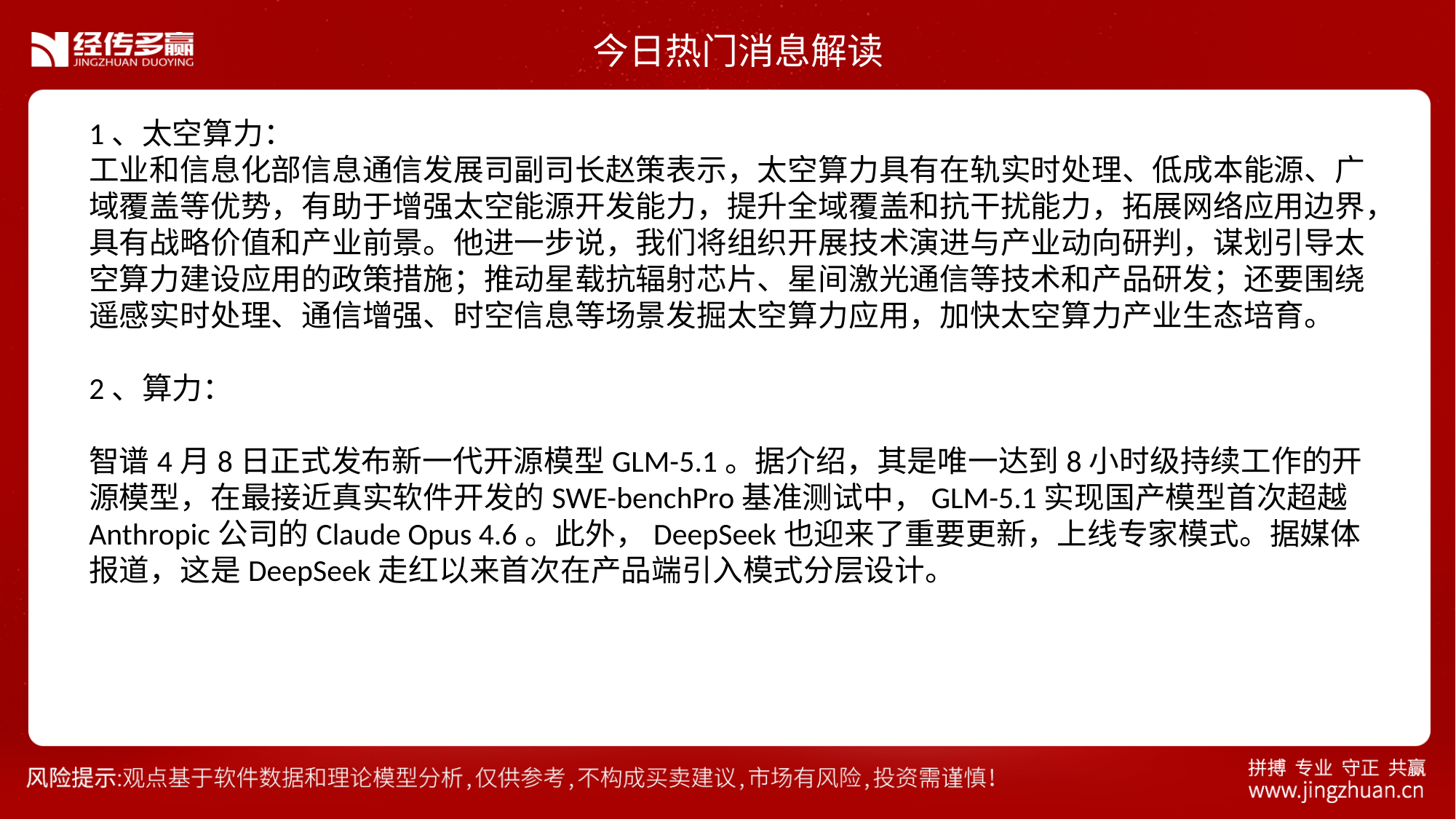

今日热门消息解读
1、太空算力：
工业和信息化部信息通信发展司副司长赵策表示，太空算力具有在轨实时处理、低成本能源、广域覆盖等优势，有助于增强太空能源开发能力，提升全域覆盖和抗干扰能力，拓展网络应用边界，具有战略价值和产业前景。他进一步说，我们将组织开展技术演进与产业动向研判，谋划引导太空算力建设应用的政策措施；推动星载抗辐射芯片、星间激光通信等技术和产品研发；还要围绕遥感实时处理、通信增强、时空信息等场景发掘太空算力应用，加快太空算力产业生态培育。

2、算力：

智谱4月8日正式发布新一代开源模型GLM-5.1。据介绍，其是唯一达到8小时级持续工作的开源模型，在最接近真实软件开发的SWE-benchPro基准测试中，GLM-5.1实现国产模型首次超越Anthropic公司的Claude Opus 4.6。此外，DeepSeek也迎来了重要更新，上线专家模式。据媒体报道，这是DeepSeek走红以来首次在产品端引入模式分层设计。